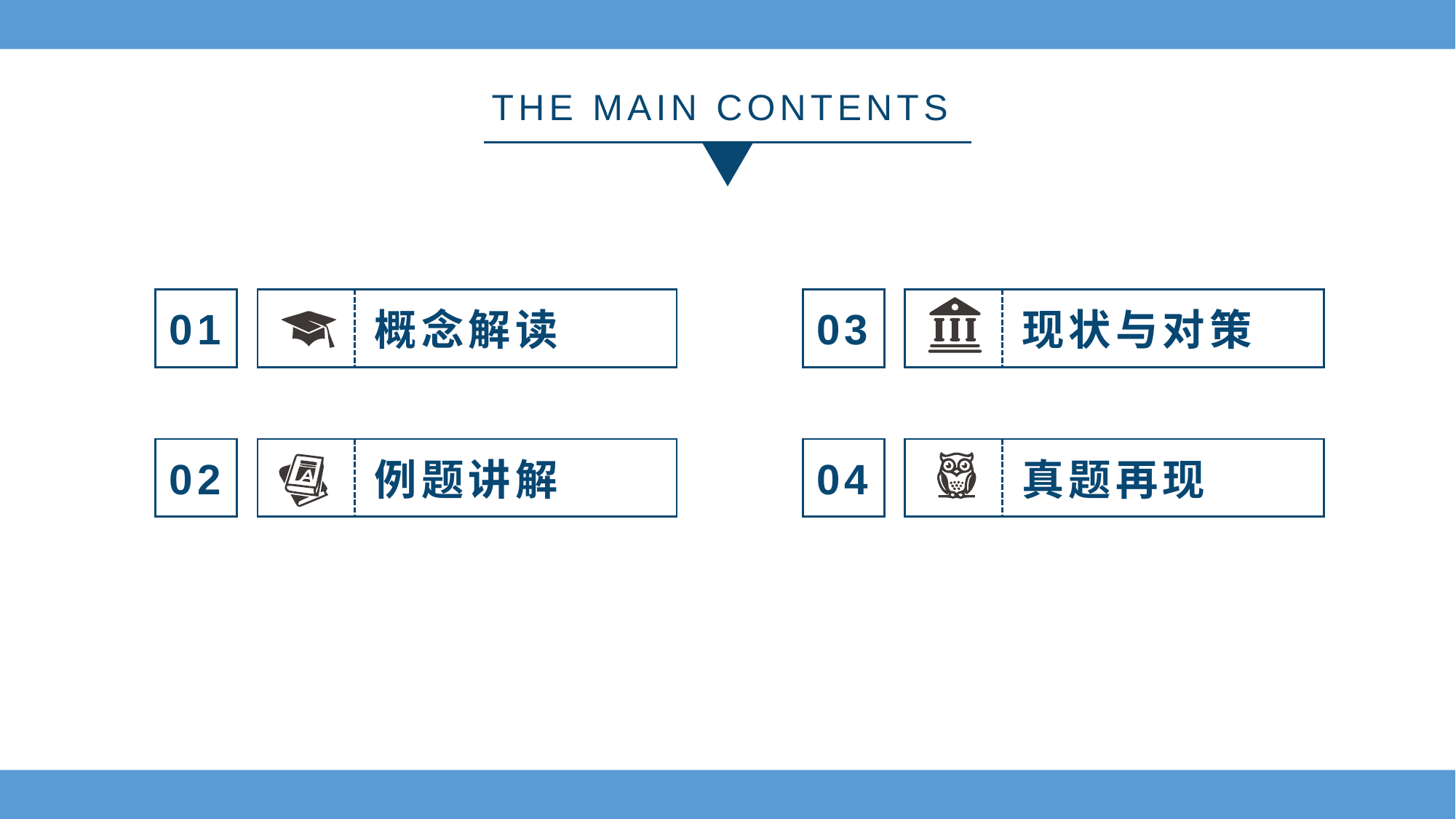

THE MAIN CONTENTS

01
概念解读

03
现状与对策

02
例题讲解

04
真题再现